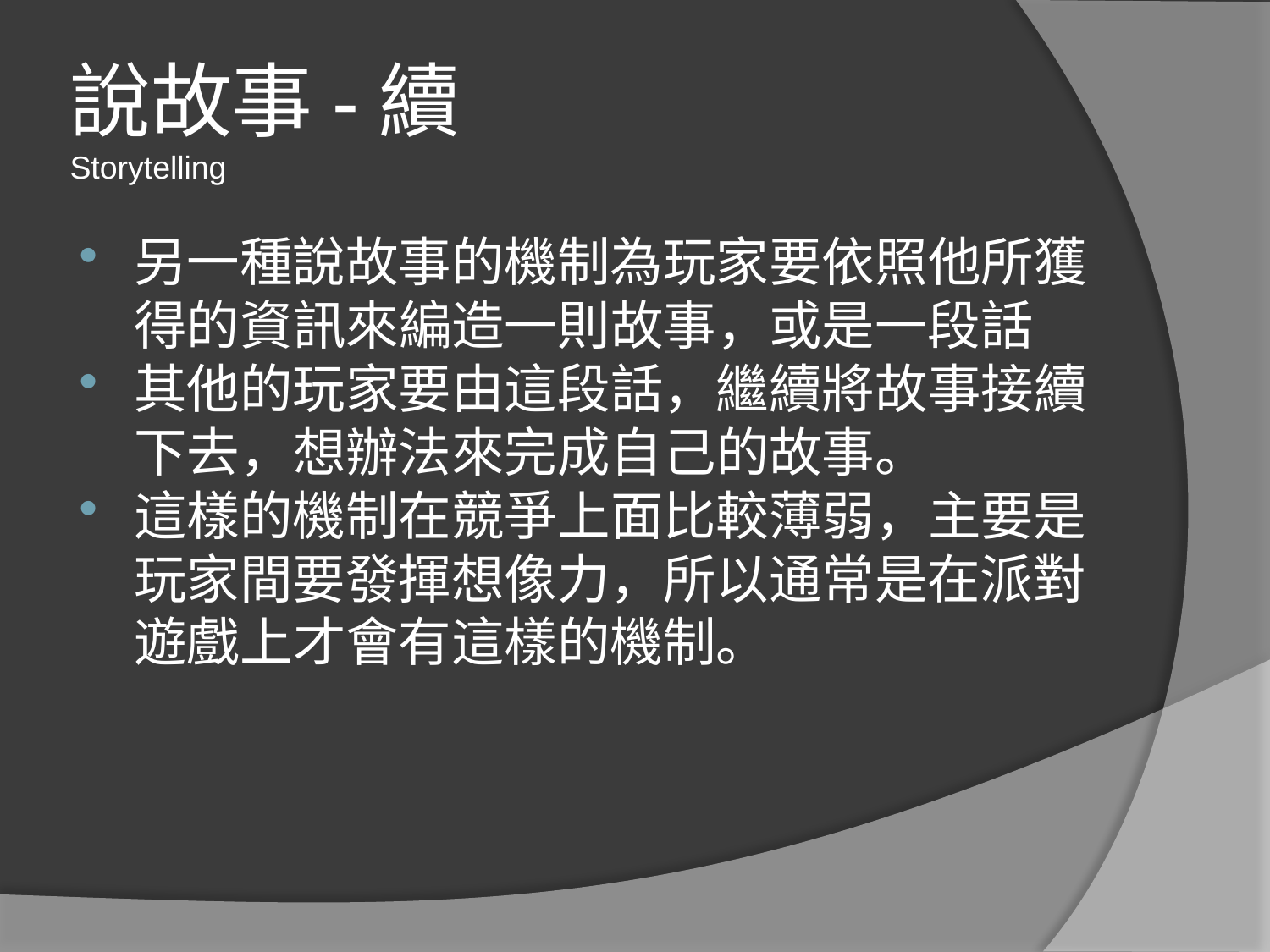

說故事-續
Storytelling
另一種說故事的機制為玩家要依照他所獲得的資訊來編造一則故事，或是一段話
其他的玩家要由這段話，繼續將故事接續下去，想辦法來完成自己的故事。
這樣的機制在競爭上面比較薄弱，主要是玩家間要發揮想像力，所以通常是在派對遊戲上才會有這樣的機制。